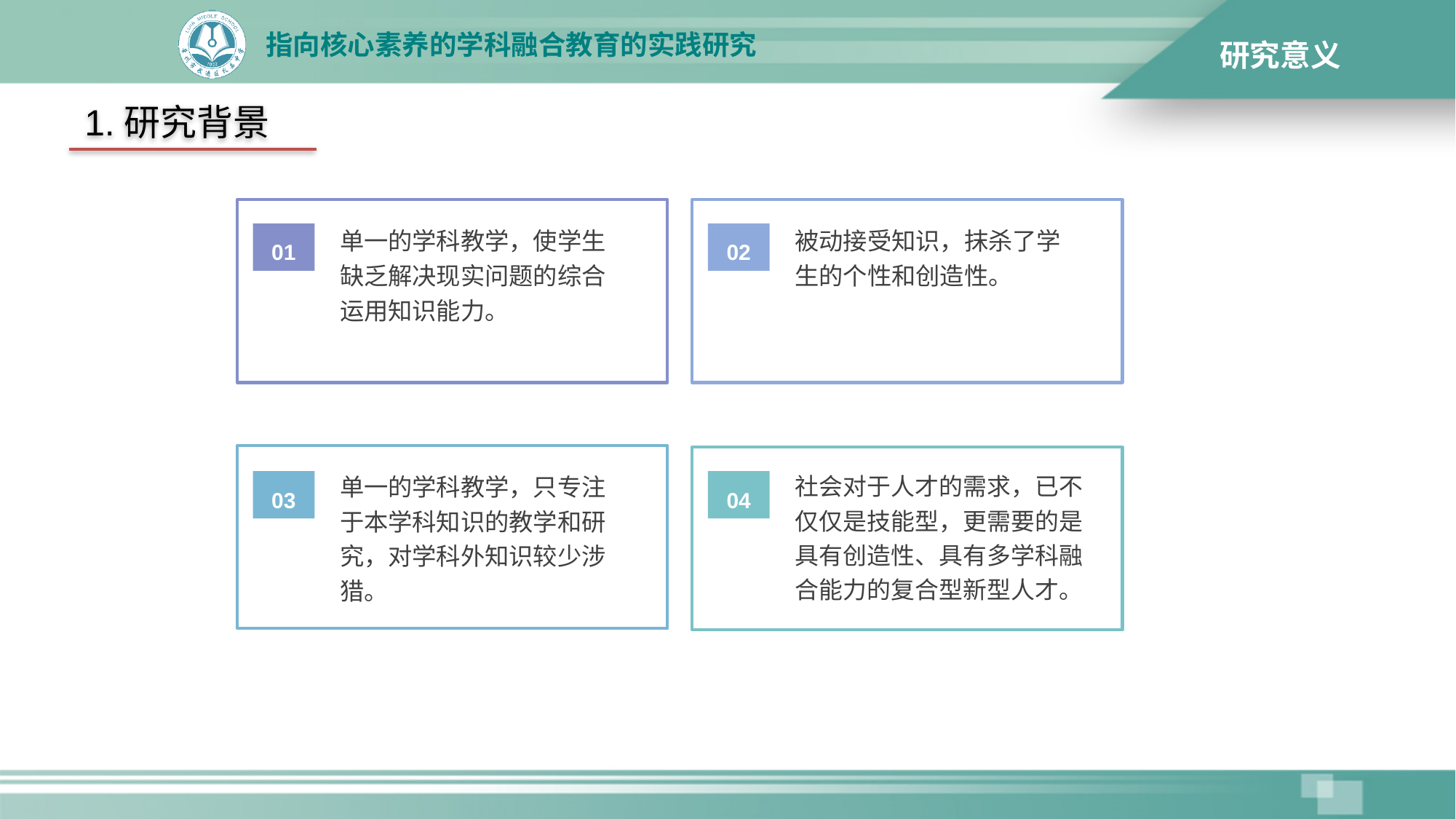

研究意义
1.研究背景

单一的学科教学，使学生缺乏解决现实问题的综合运用知识能力。
被动接受知识，抹杀了学生的个性和创造性。

01
02

单一的学科教学，只专注于本学科知识的教学和研究，对学科外知识较少涉猎。
社会对于人才的需求，已不仅仅是技能型，更需要的是具有创造性、具有多学科融合能力的复合型新型人才。

03
04